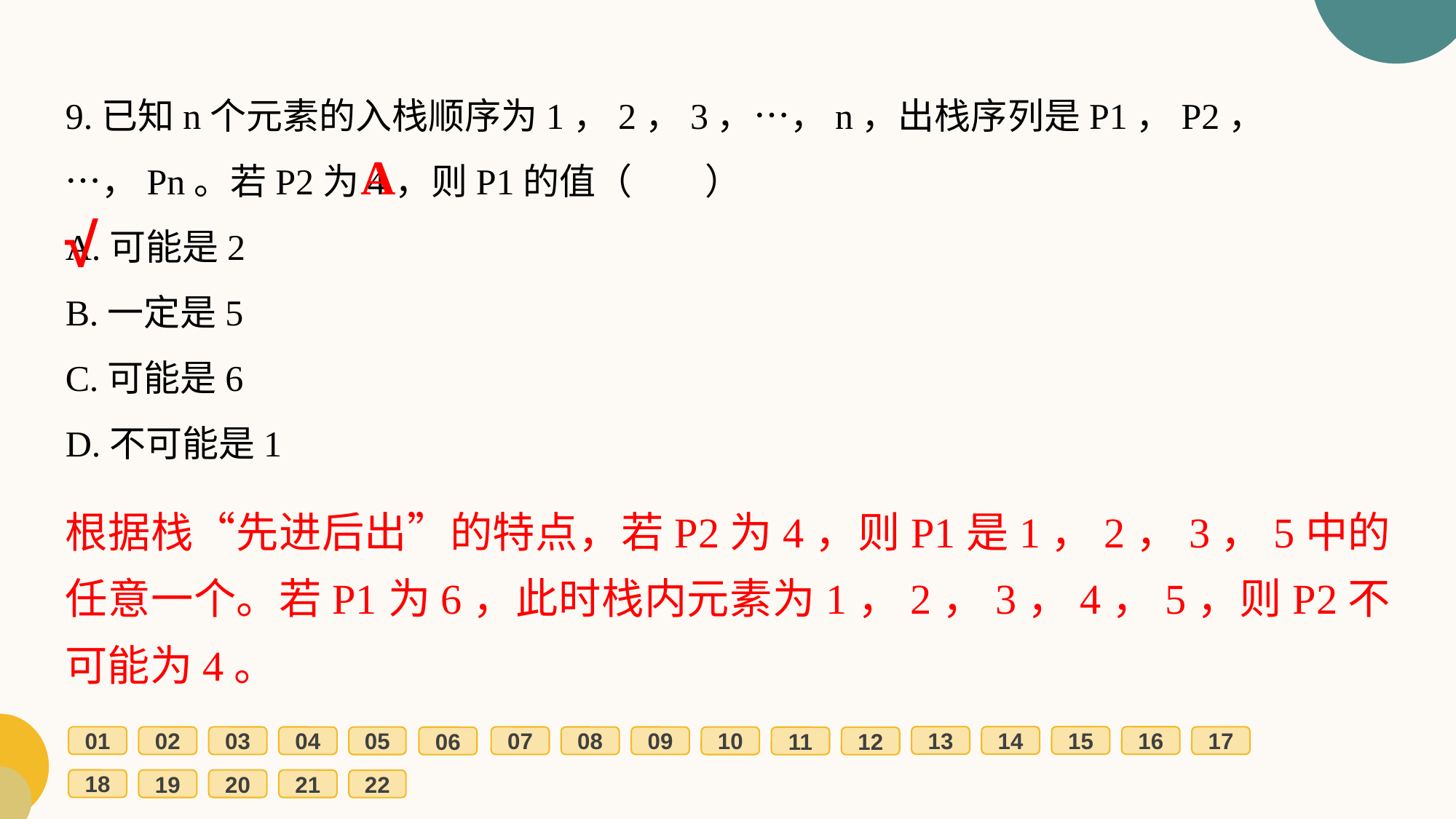

9.已知n个元素的入栈顺序为1，2，3，…，n，出栈序列是P1，P2，…，Pn。若P2为4，则P1的值（　　）
A.可能是2
B.一定是5
C.可能是6
D.不可能是1
A
√
根据栈“先进后出”的特点，若P2为4，则P1是1，2，3，5中的任意一个。若P1为6，此时栈内元素为1，2，3，4，5，则P2不可能为4。